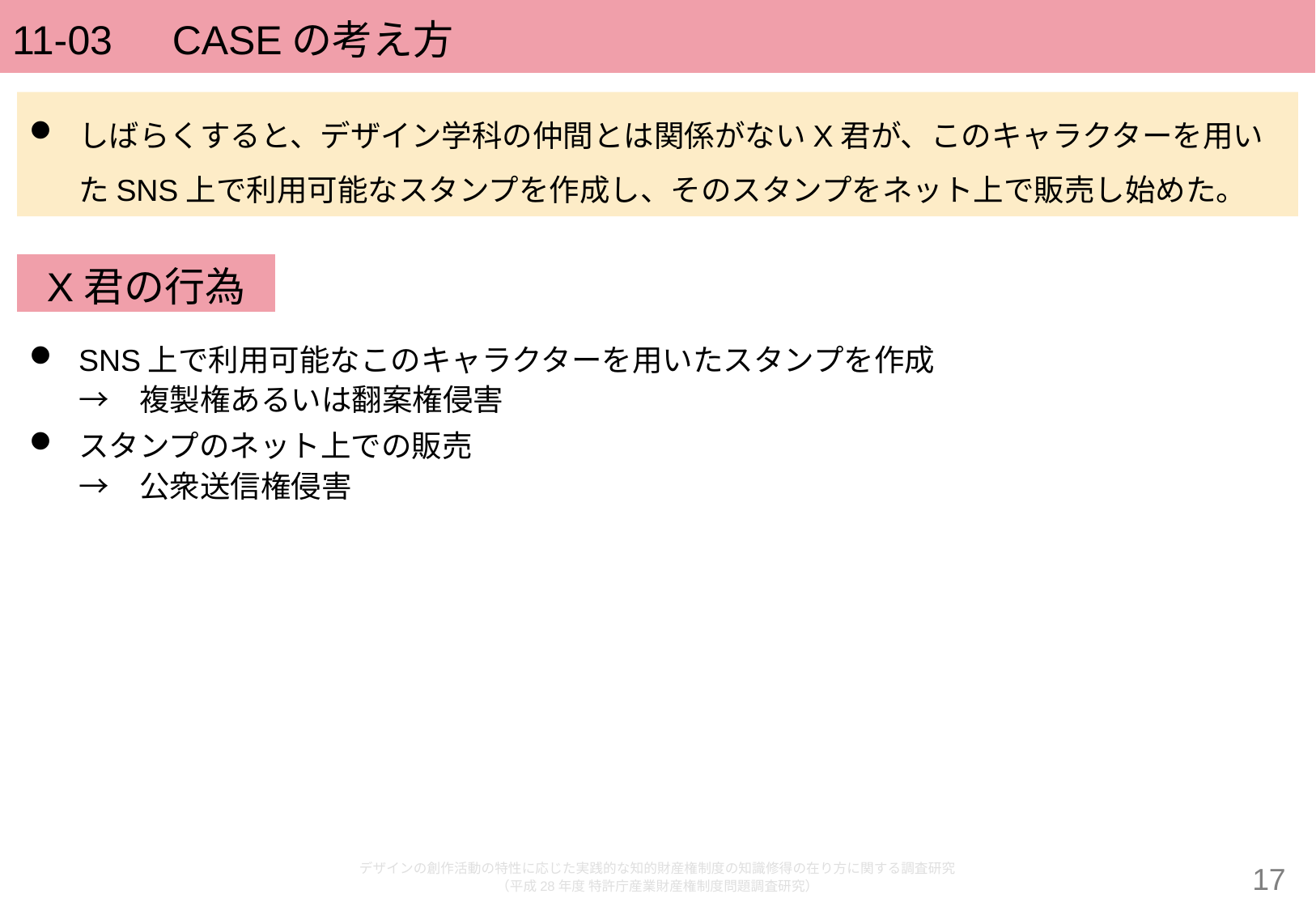

# 11-03　CASEの考え方
しばらくすると、デザイン学科の仲間とは関係がないX君が、このキャラクターを用いたSNS上で利用可能なスタンプを作成し、そのスタンプをネット上で販売し始めた。
X君の行為
SNS上で利用可能なこのキャラクターを用いたスタンプを作成
→　複製権あるいは翻案権侵害
スタンプのネット上での販売
→　公衆送信権侵害
デザインの創作活動の特性に応じた実践的な知的財産権制度の知識修得の在り方に関する調査研究
（平成28年度 特許庁産業財産権制度問題調査研究）
17